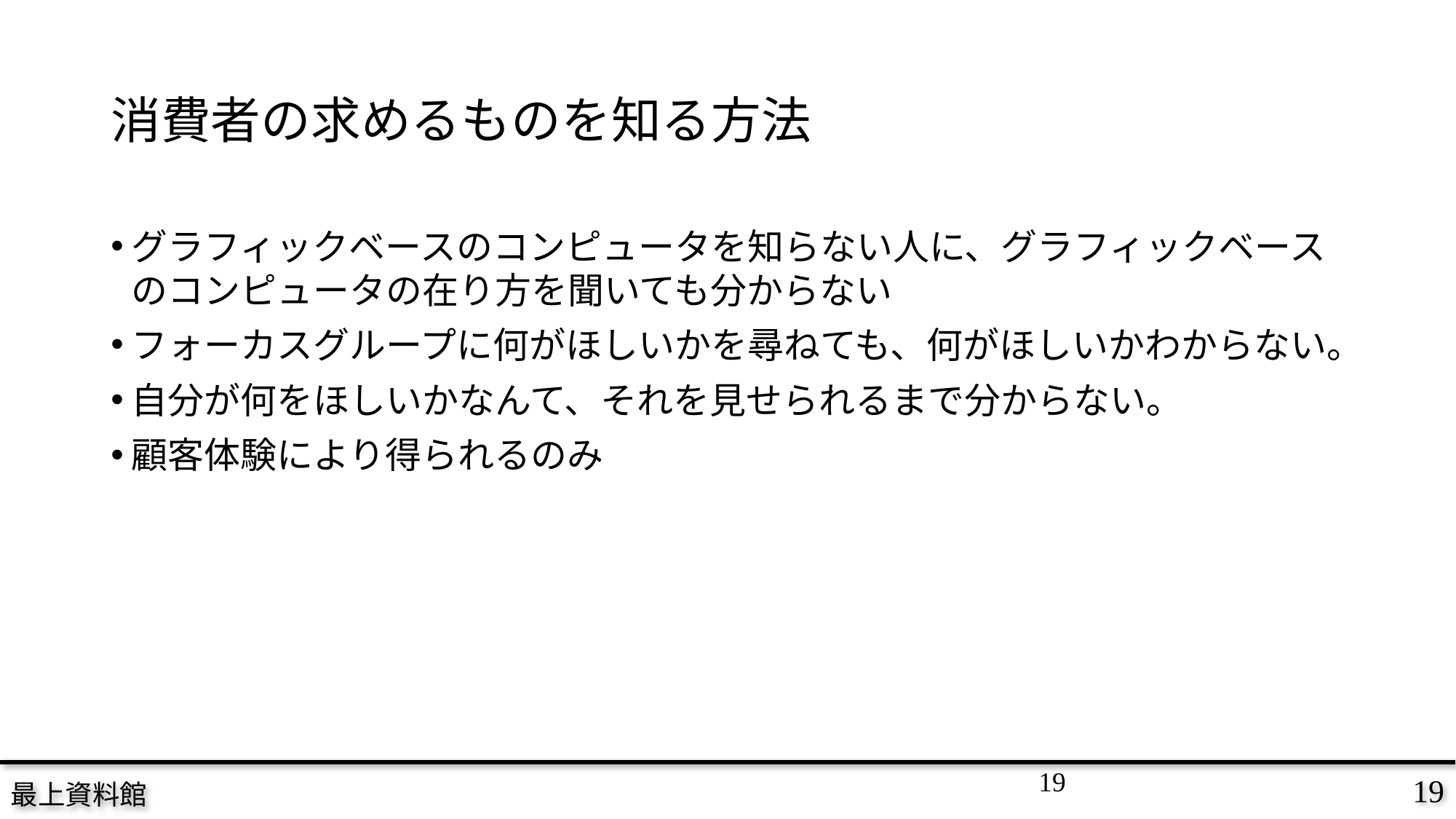

# 消費者の求めるものを知る方法
グラフィックベースのコンピュータを知らない人に、グラフィックベースのコンピュータの在り方を聞いても分からない
フォーカスグループに何がほしいかを尋ねても、何がほしいかわからない。
自分が何をほしいかなんて、それを見せられるまで分からない。
顧客体験により得られるのみ
19